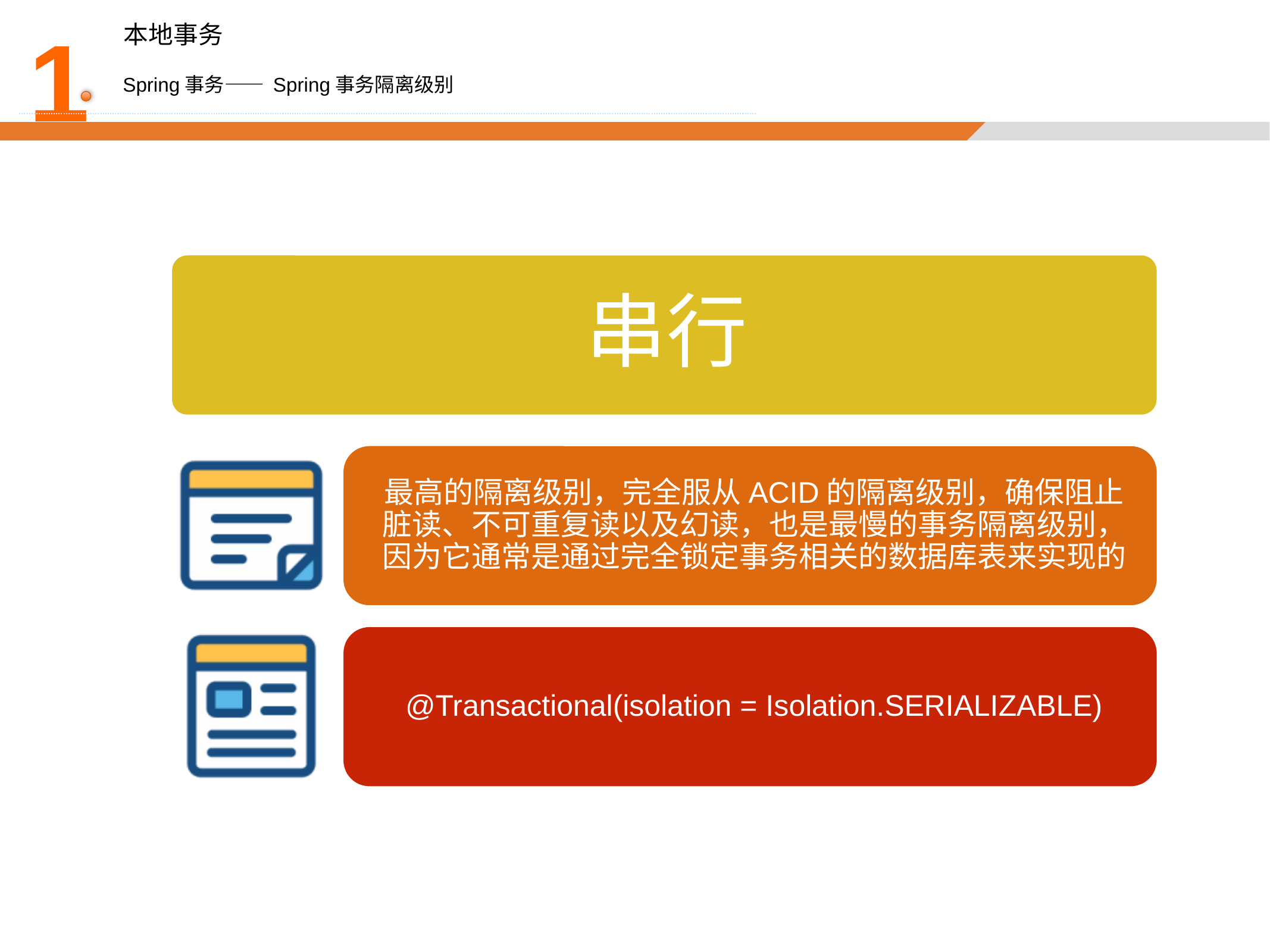

1
本地事务

Spring事务—— Spring事务隔离级别
串行
最高的隔离级别，完全服从ACID的隔离级别，确保阻止脏读、不可重复读以及幻读，也是最慢的事务隔离级别，因为它通常是通过完全锁定事务相关的数据库表来实现的
@Transactional(isolation = Isolation.SERIALIZABLE)